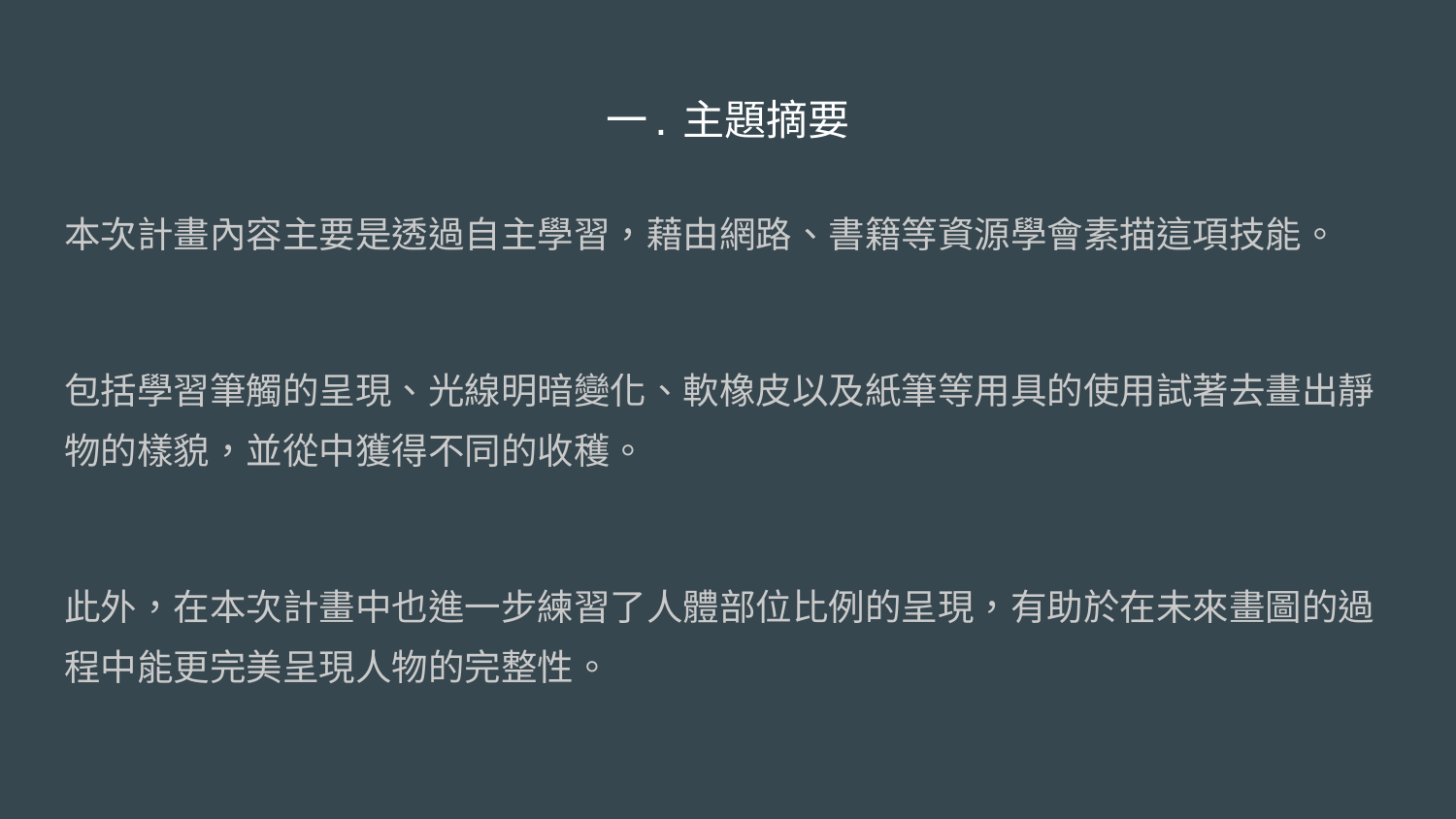

# 一. 主題摘要
本次計畫內容主要是透過自主學習，藉由網路、書籍等資源學會素描這項技能。

包括學習筆觸的呈現、光線明暗變化、軟橡皮以及紙筆等用具的使用試著去畫出靜物的樣貌，並從中獲得不同的收穫。

此外，在本次計畫中也進一步練習了人體部位比例的呈現，有助於在未來畫圖的過程中能更完美呈現人物的完整性。